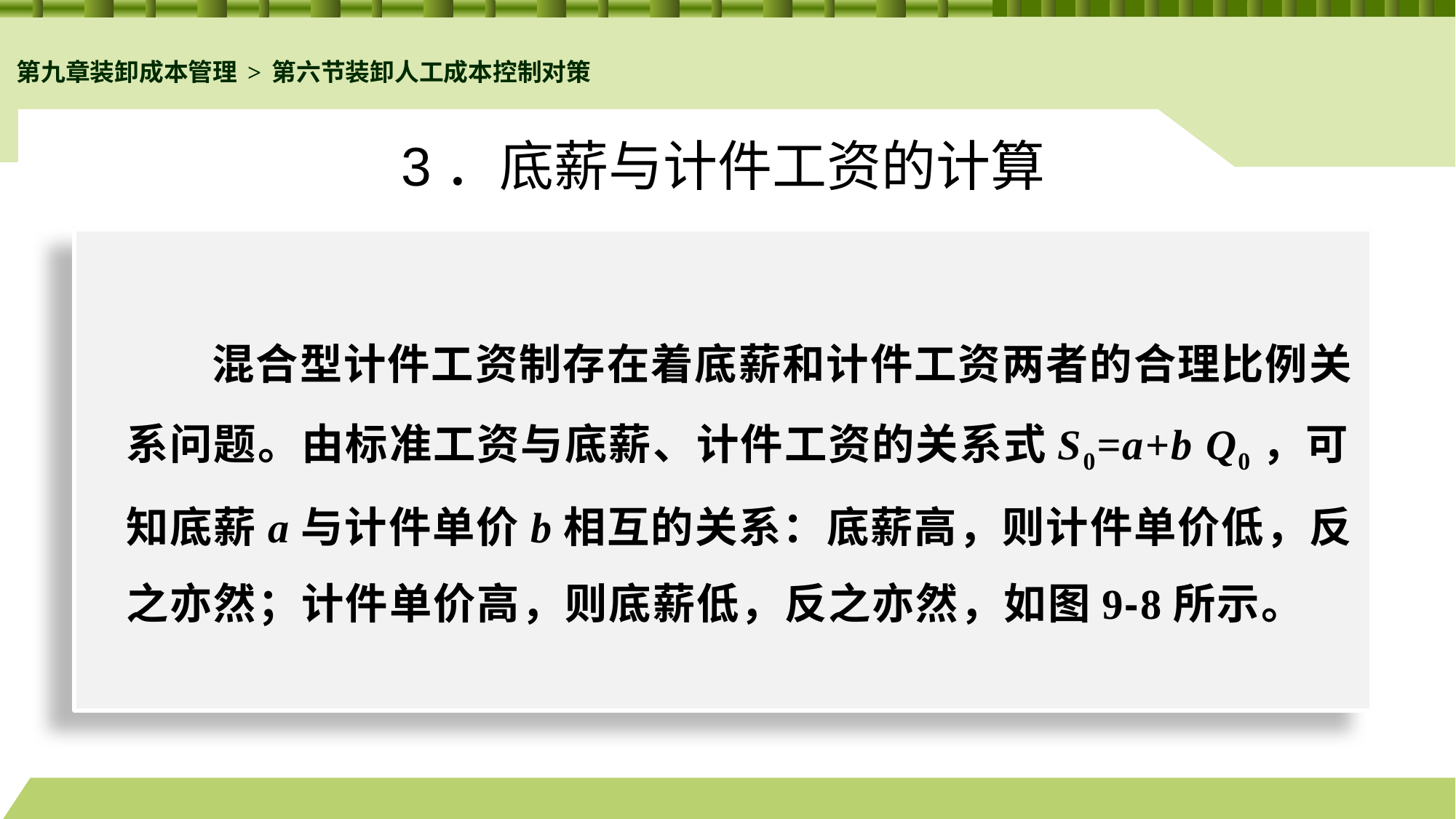

第九章装卸成本管理>第六节装卸人工成本控制对策
# 3．底薪与计件工资的计算
混合型计件工资制存在着底薪和计件工资两者的合理比例关系问题。由标准工资与底薪、计件工资的关系式S0=a+b Q0，可知底薪a与计件单价b相互的关系：底薪高，则计件单价低，反之亦然；计件单价高，则底薪低，反之亦然，如图9-8所示。